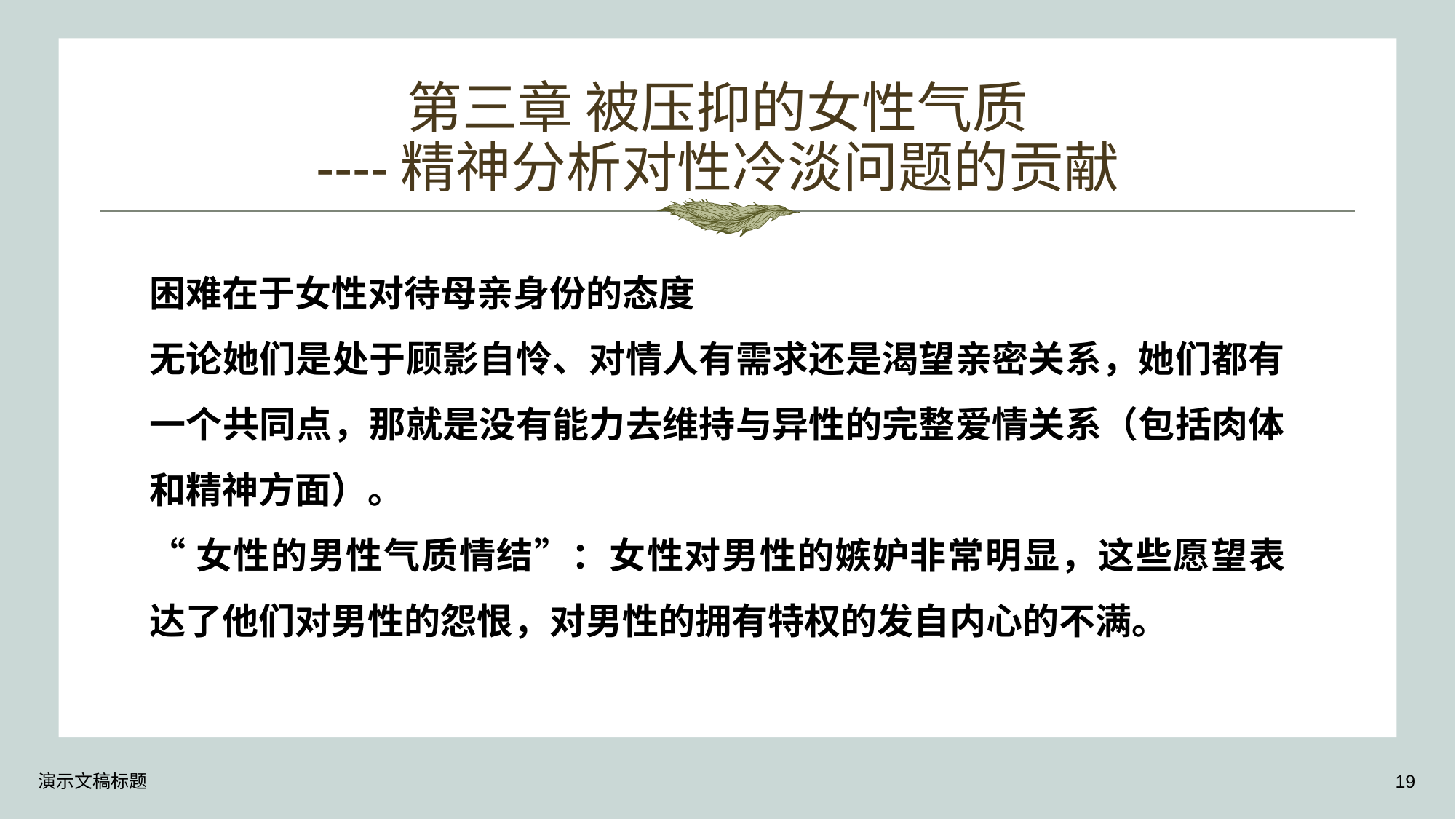

# 第三章 被压抑的女性气质 ----精神分析对性冷淡问题的贡献
困难在于女性对待母亲身份的态度
无论她们是处于顾影自怜、对情人有需求还是渴望亲密关系，她们都有一个共同点，那就是没有能力去维持与异性的完整爱情关系（包括肉体和精神方面）。
“女性的男性气质情结”：女性对男性的嫉妒非常明显，这些愿望表达了他们对男性的怨恨，对男性的拥有特权的发自内心的不满。

演示文稿标题
19